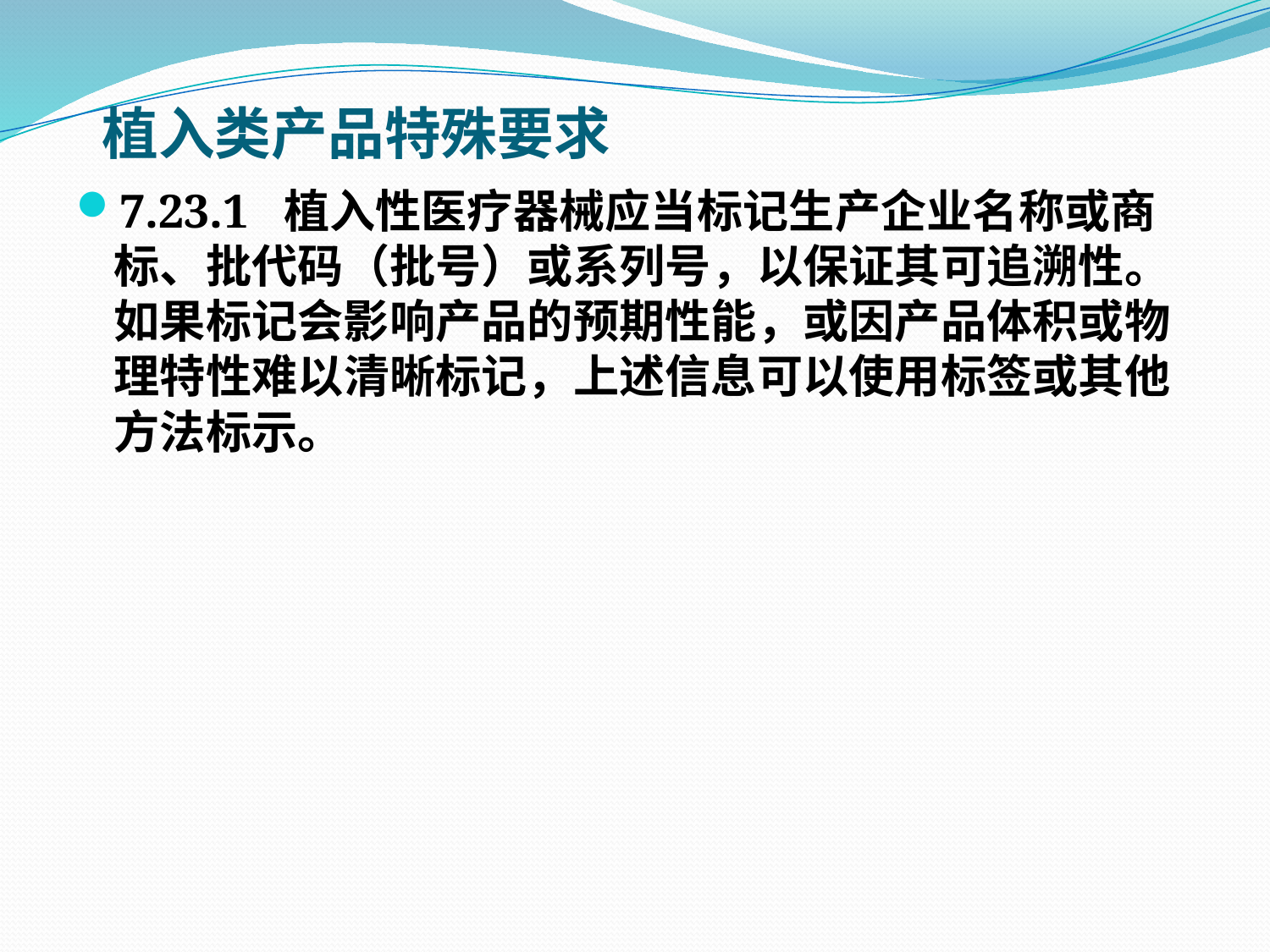

植入类产品特殊要求
7.23.1  植入性医疗器械应当标记生产企业名称或商标、批代码（批号）或系列号，以保证其可追溯性。如果标记会影响产品的预期性能，或因产品体积或物理特性难以清晰标记，上述信息可以使用标签或其他方法标示。